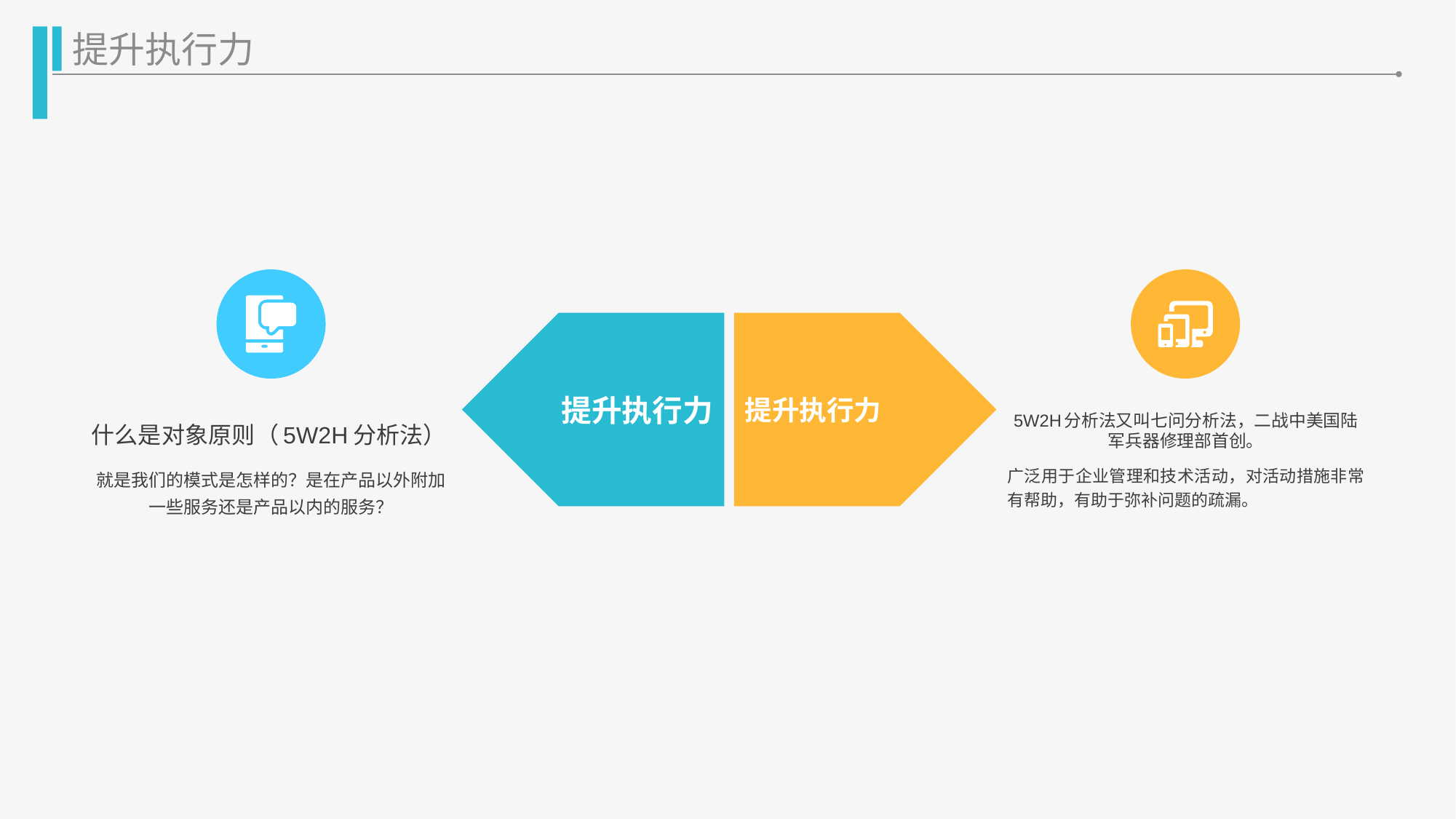

提升执行力

提升执行力
提升执行力
5W2H分析法又叫七问分析法，二战中美国陆军兵器修理部首创。
什么是对象原则（5W2H分析法）
广泛用于企业管理和技术活动，对活动措施非常有帮助，有助于弥补问题的疏漏。
就是我们的模式是怎样的？是在产品以外附加一些服务还是产品以内的服务？